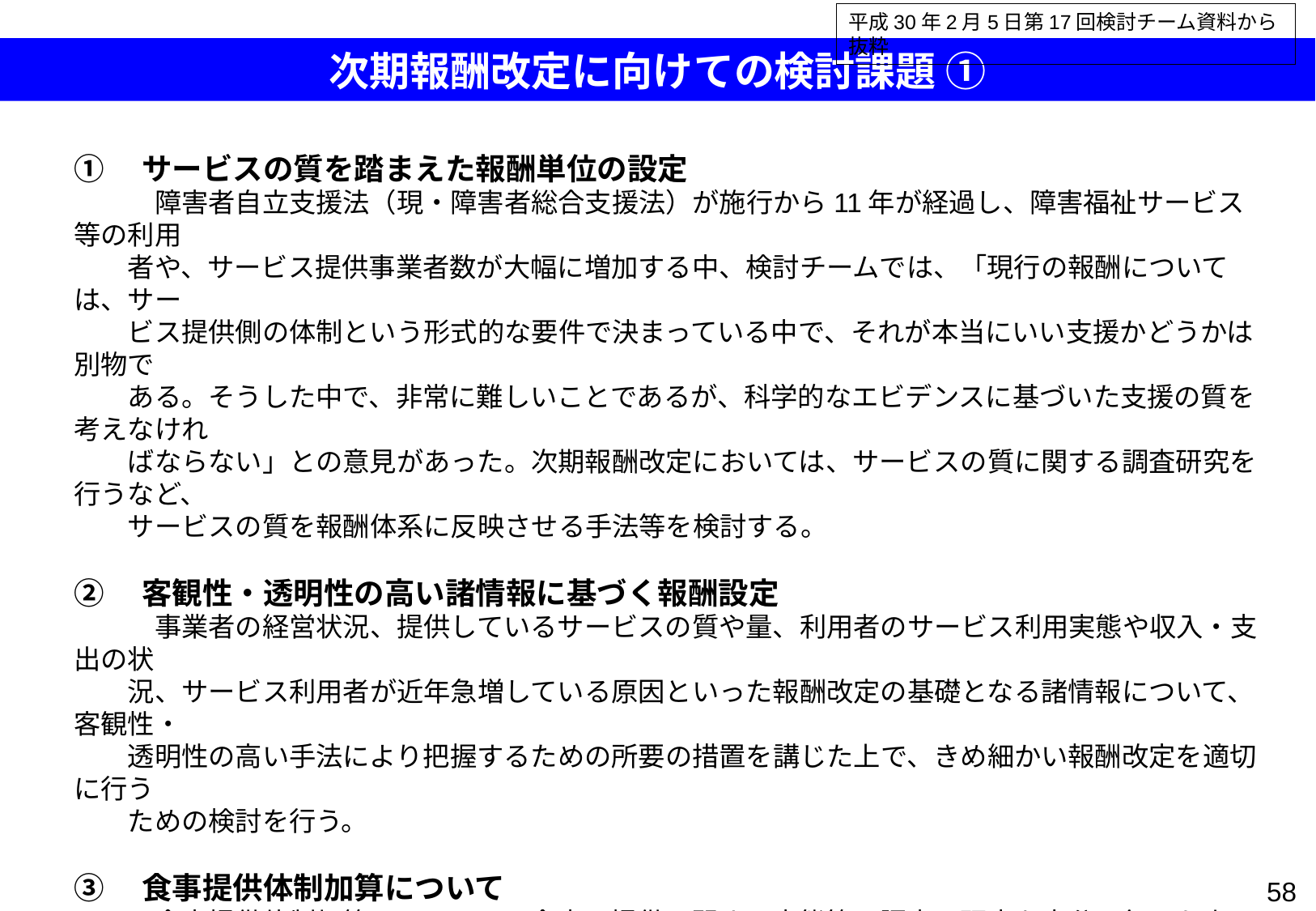

平成30年2月5日第17回検討チーム資料から抜粋
次期報酬改定に向けての検討課題 ①
①　サービスの質を踏まえた報酬単位の設定
　　　障害者自立支援法（現・障害者総合支援法）が施行から11年が経過し、障害福祉サービス等の利用
　　者や、サービス提供事業者数が大幅に増加する中、検討チームでは、「現行の報酬については、サー
　　ビス提供側の体制という形式的な要件で決まっている中で、それが本当にいい支援かどうかは別物で
　　ある。そうした中で、非常に難しいことであるが、科学的なエビデンスに基づいた支援の質を考えなけれ
　　ばならない」との意見があった。次期報酬改定においては、サービスの質に関する調査研究を行うなど、
　　サービスの質を報酬体系に反映させる手法等を検討する。

②　客観性・透明性の高い諸情報に基づく報酬設定
　　　事業者の経営状況、提供しているサービスの質や量、利用者のサービス利用実態や収入・支出の状
　　況、サービス利用者が近年急増している原因といった報酬改定の基礎となる諸情報について、客観性・
　　透明性の高い手法により把握するための所要の措置を講じた上で、きめ細かい報酬改定を適切に行う
　　ための検討を行う。

③　食事提供体制加算について
　　　食事提供体制加算については、食事の提供に関する実態等の調査・研究を十分に行った上で、引き
　　続き、そのあり方を検討する。

④　就労継続支援Ａ型と放課後等デイサービスにおける送迎加算
　　　就労継続支援Ａ型と放課後等デイサービスについては、送迎対象者の実態を把握した上で、送迎加
　　算のあり方を検討する。
58